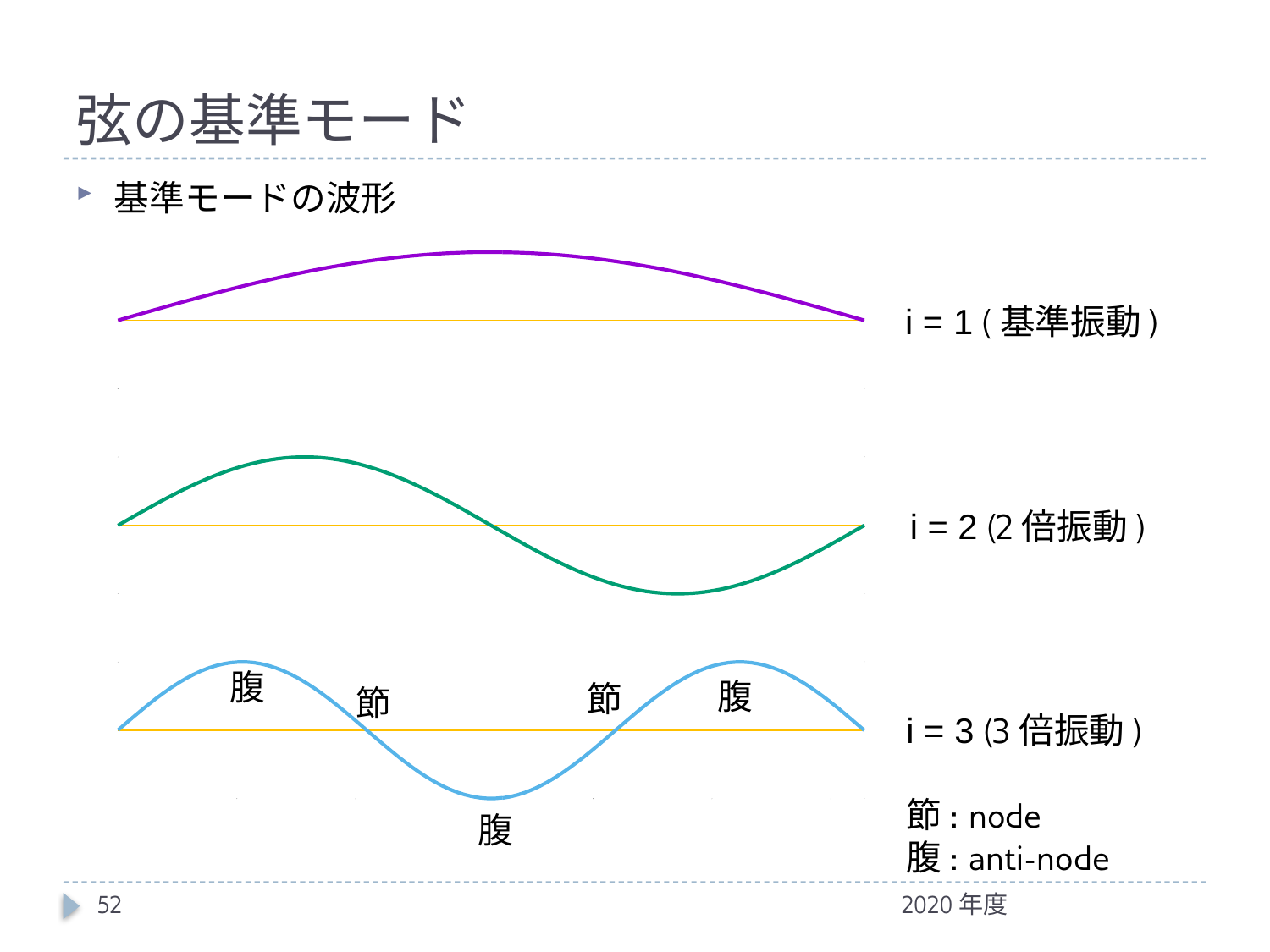

# 弦の基準モード
基準モードの波形

i = 1 (基準振動)

i = 2 (2倍振動)

腹

腹
節
節
i = 3 (3倍振動)

節: node
腹: anti-node

腹
52
2020年度